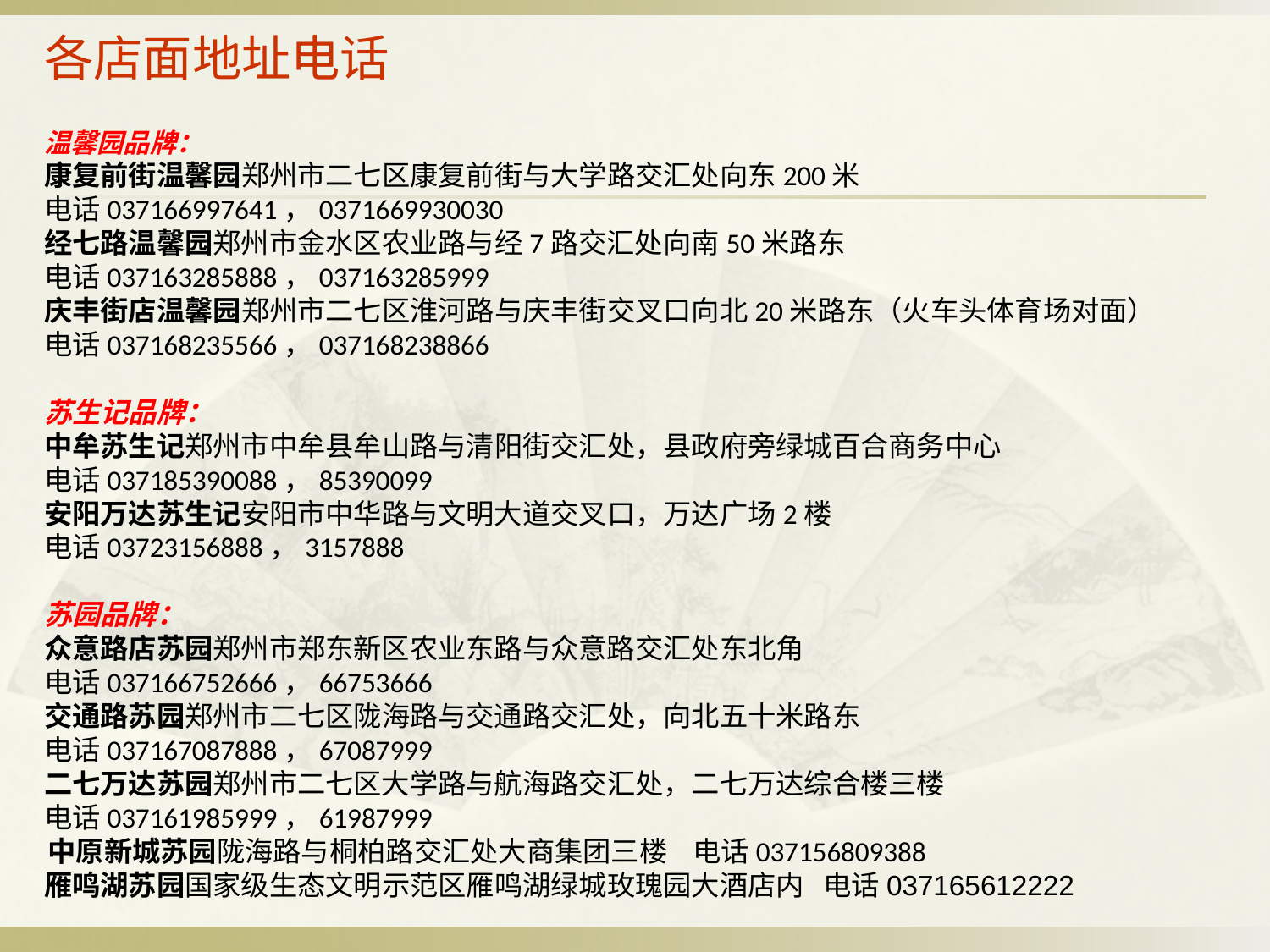

温馨园品牌：
康复前街温馨园郑州市二七区康复前街与大学路交汇处向东200米
电话037166997641，0371669930030
经七路温馨园郑州市金水区农业路与经7路交汇处向南50米路东
电话037163285888，037163285999
庆丰街店温馨园郑州市二七区淮河路与庆丰街交叉口向北20米路东（火车头体育场对面）
电话037168235566，037168238866

苏生记品牌：
中牟苏生记郑州市中牟县牟山路与清阳街交汇处，县政府旁绿城百合商务中心
电话037185390088，85390099
安阳万达苏生记安阳市中华路与文明大道交叉口，万达广场2楼
电话03723156888，3157888

苏园品牌：
众意路店苏园郑州市郑东新区农业东路与众意路交汇处东北角
电话037166752666，66753666
交通路苏园郑州市二七区陇海路与交通路交汇处，向北五十米路东
电话037167087888，67087999
二七万达苏园郑州市二七区大学路与航海路交汇处，二七万达综合楼三楼
电话037161985999，61987999
    中原新城苏园陇海路与桐柏路交汇处大商集团三楼    电话037156809388
雁鸣湖苏园国家级生态文明示范区雁鸣湖绿城玫瑰园大酒店内   电话037165612222
各店面地址电话